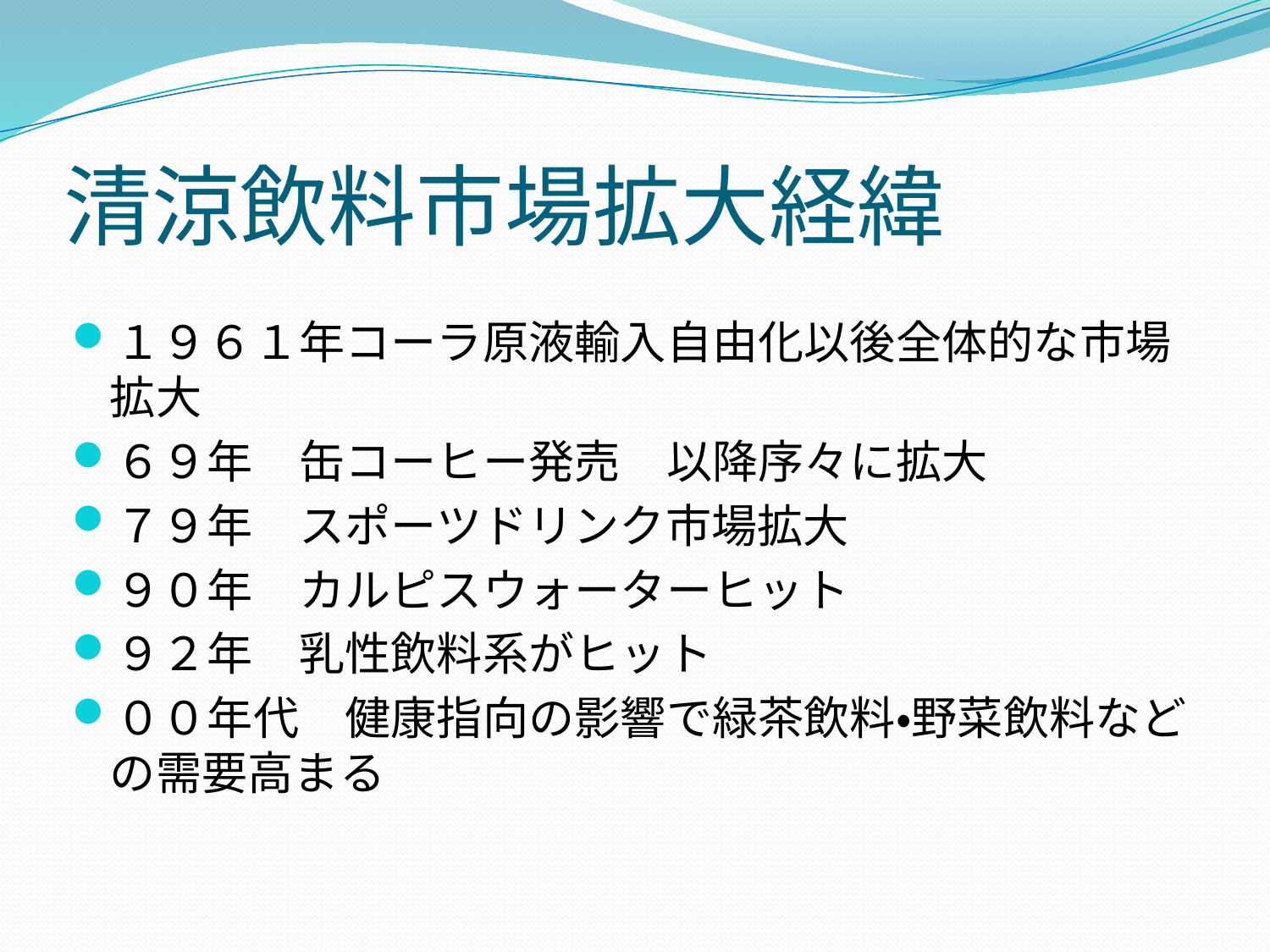

# 清涼飲料市場拡大経緯
１９６１年コーラ原液輸入自由化以後全体的な市場拡大
６９年　缶コーヒー発売　以降序々に拡大
７９年　スポーツドリンク市場拡大
９０年　カルピスウォーターヒット
９２年　乳性飲料系がヒット
００年代　健康指向の影響で緑茶飲料・野菜飲料などの需要高まる